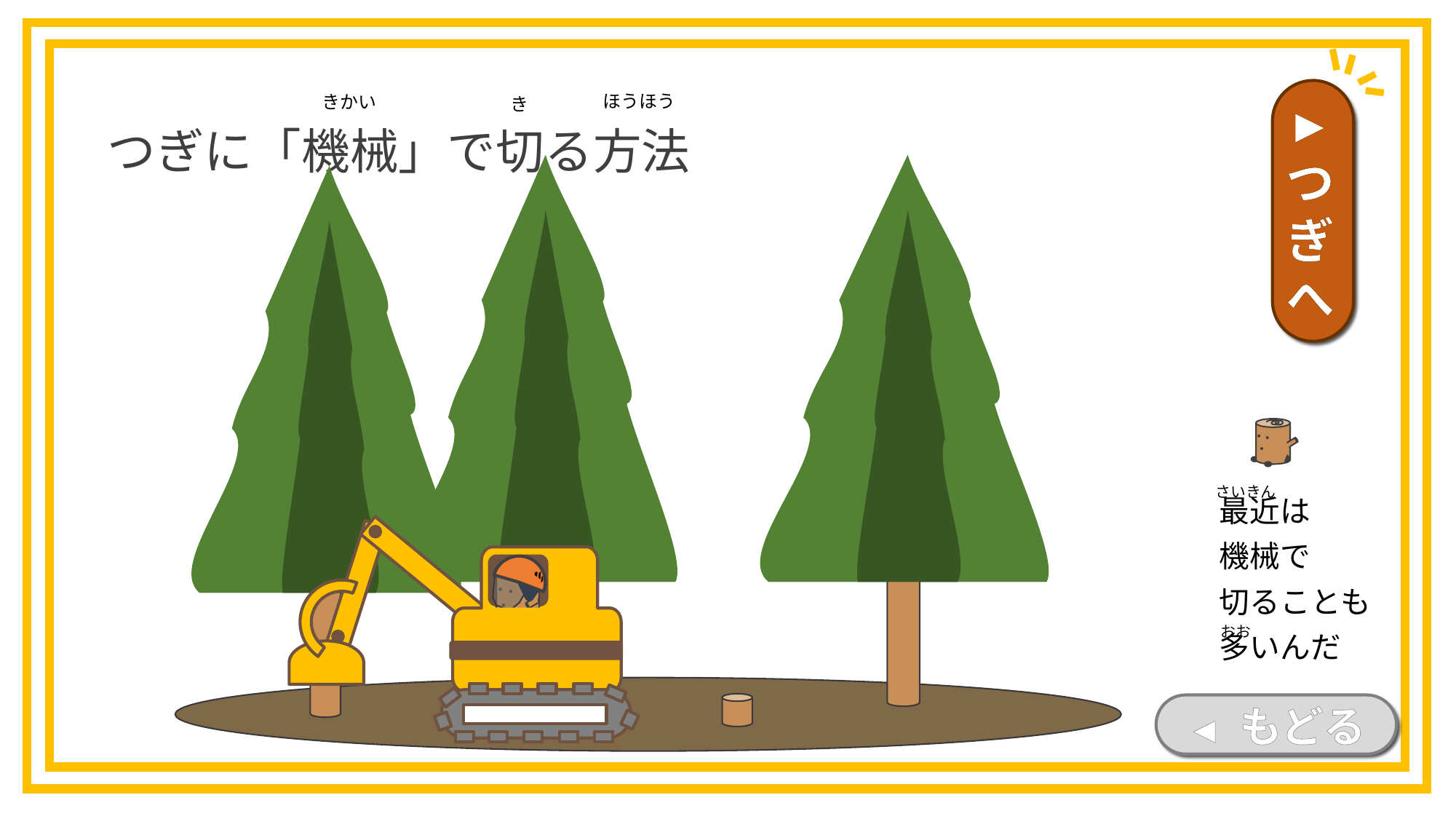

►つぎへ
ほうほう
きかい
つぎに「機械」で切る方法
き

さいきん
最近は
機械で
切ることも
多いんだ

おお

◄ もどる